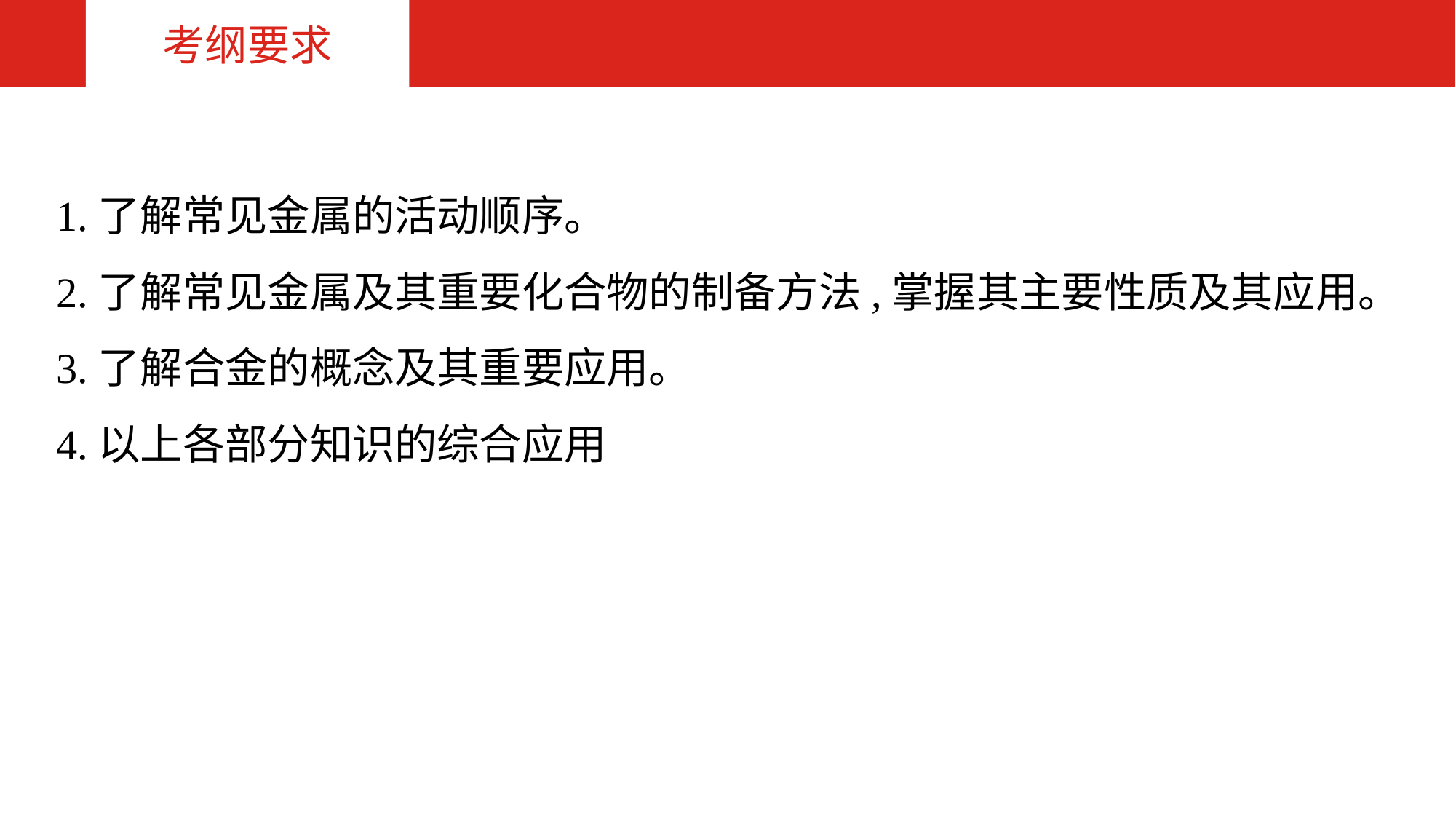

考纲要求
1.了解常见金属的活动顺序。
2.了解常见金属及其重要化合物的制备方法,掌握其主要性质及其应用。
3.了解合金的概念及其重要应用。
4.以上各部分知识的综合应用